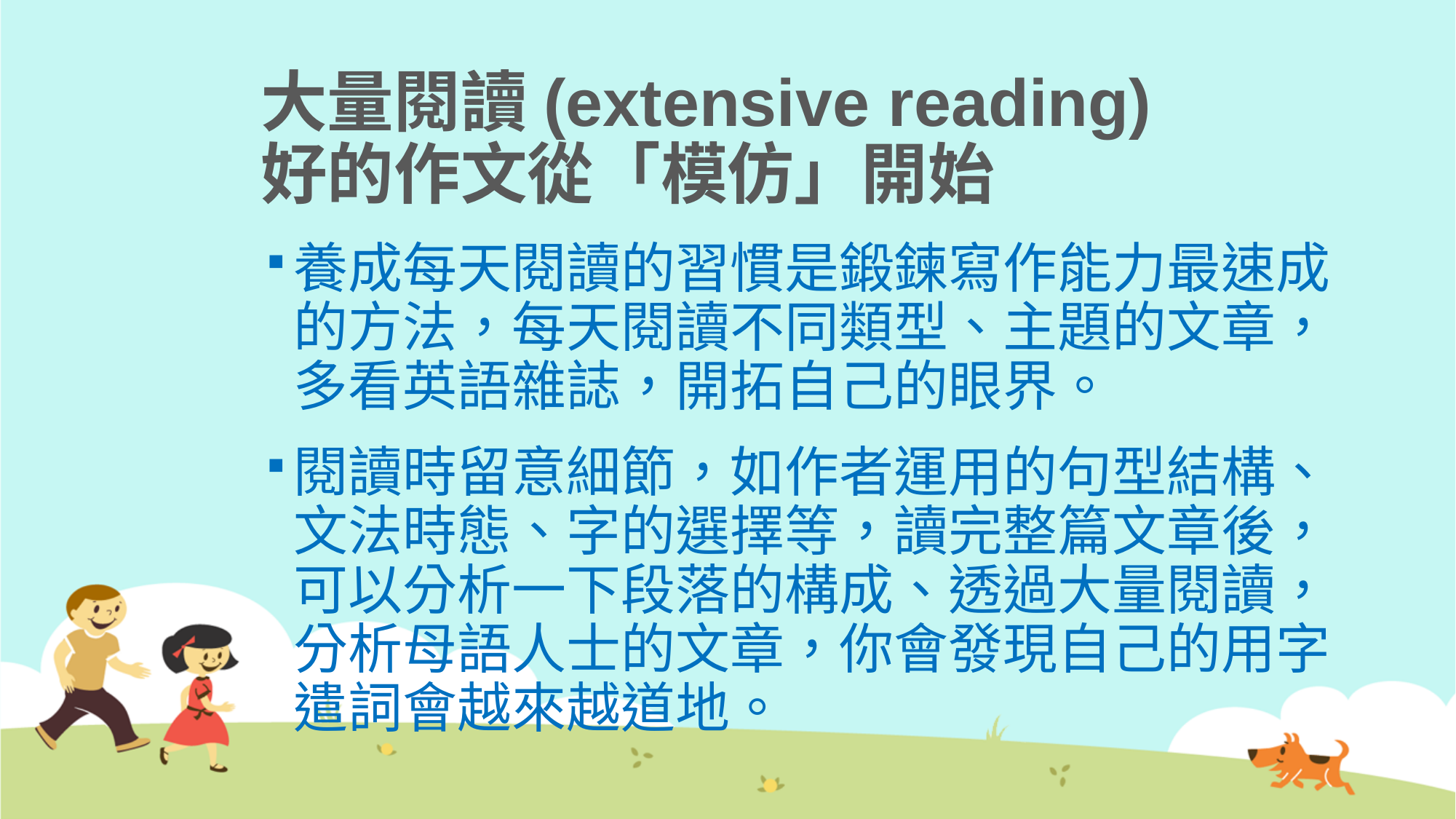

# 大量閱讀(extensive reading) 好的作文從「模仿」開始
養成每天閱讀的習慣是鍛鍊寫作能力最速成的方法，每天閱讀不同類型、主題的文章，多看英語雜誌，開拓自己的眼界。
閱讀時留意細節，如作者運用的句型結構、文法時態、字的選擇等，讀完整篇文章後，可以分析一下段落的構成、透過大量閱讀，分析母語人士的文章，你會發現自己的用字遣詞會越來越道地。